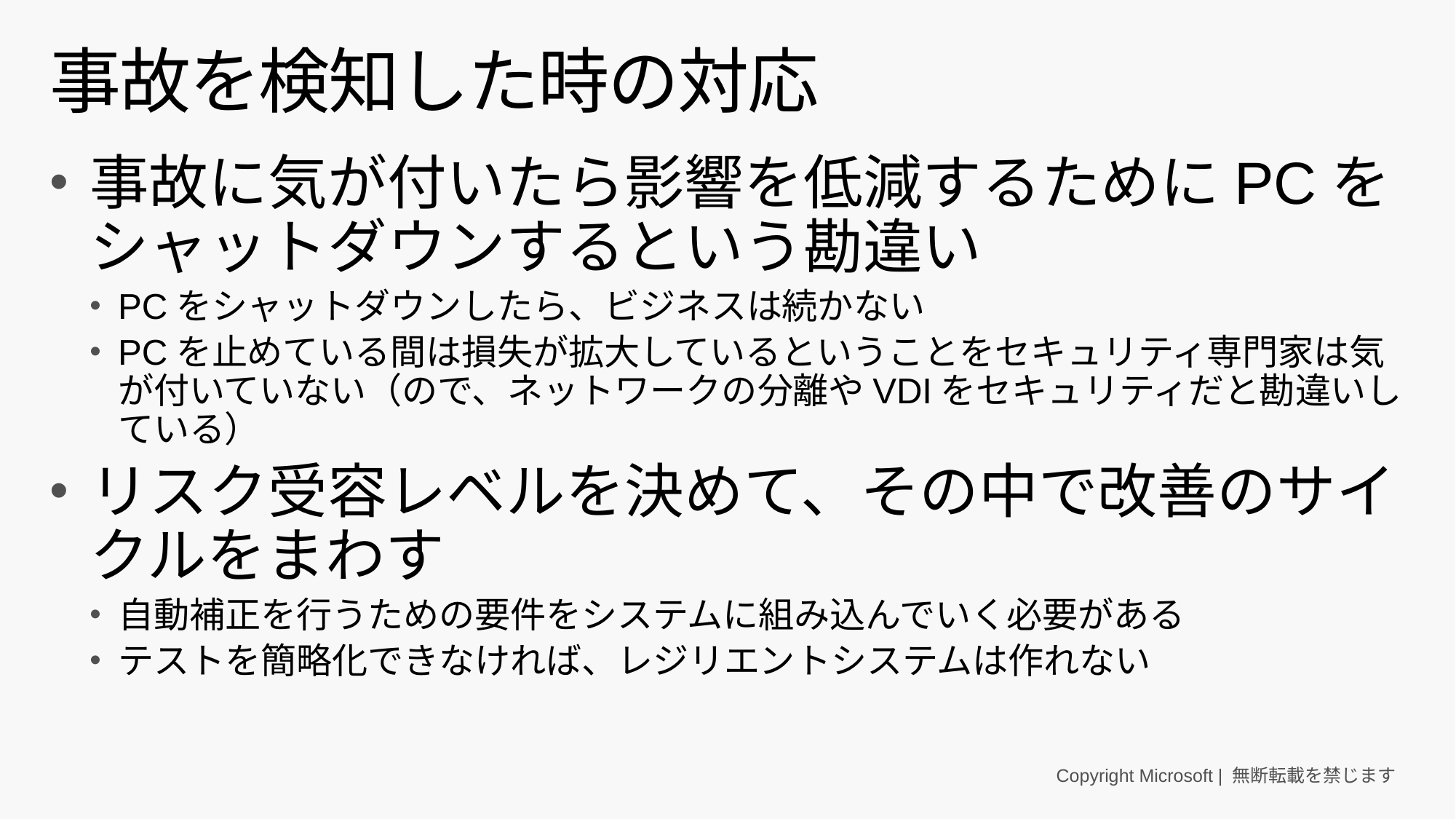

# 事故を検知した時の対応
事故に気が付いたら影響を低減するためにPCをシャットダウンするという勘違い
PCをシャットダウンしたら、ビジネスは続かない
PCを止めている間は損失が拡大しているということをセキュリティ専門家は気が付いていない（ので、ネットワークの分離やVDIをセキュリティだと勘違いしている）
リスク受容レベルを決めて、その中で改善のサイクルをまわす
自動補正を行うための要件をシステムに組み込んでいく必要がある
テストを簡略化できなければ、レジリエントシステムは作れない